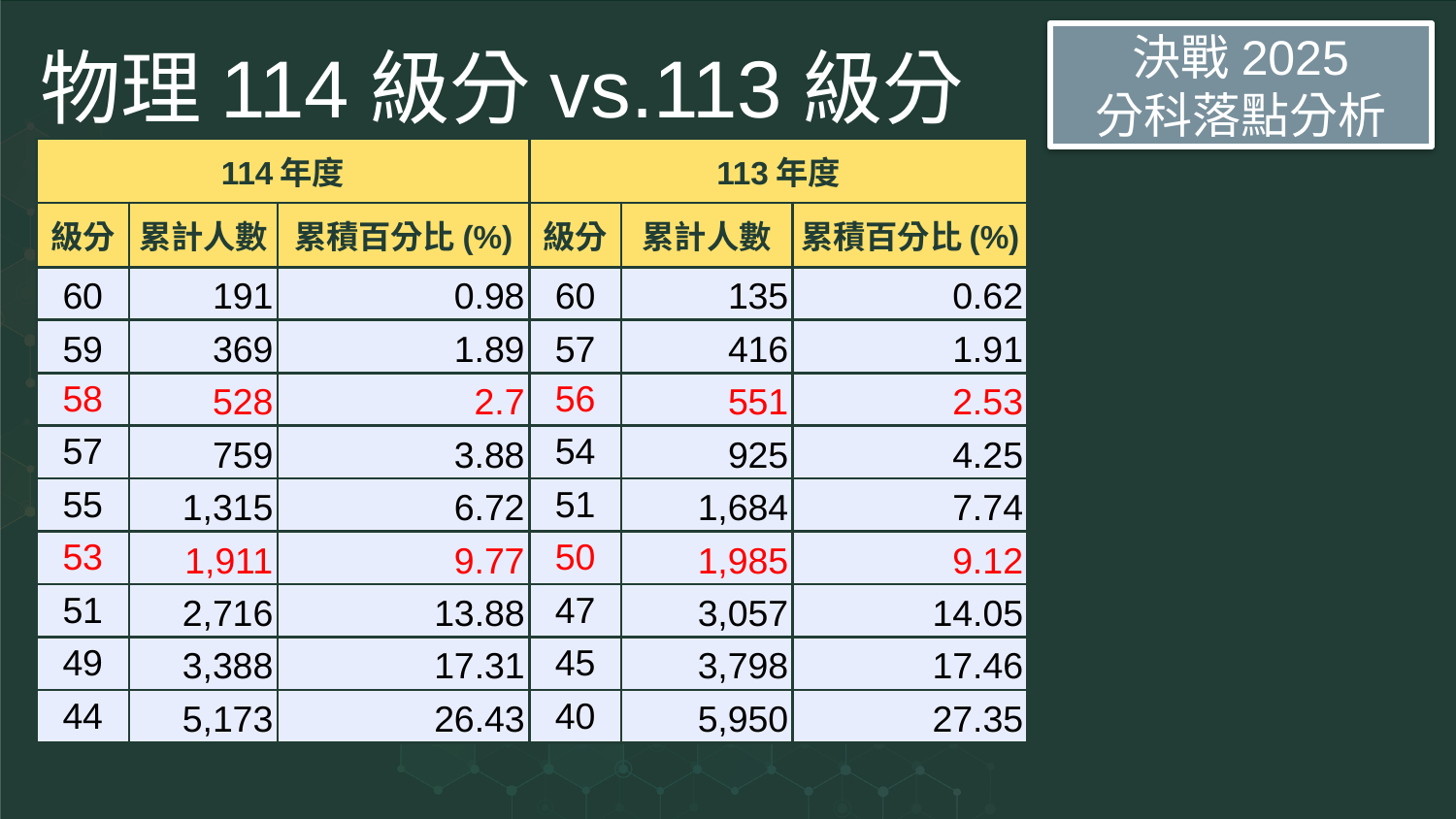

# 物理114級分vs.113級分
決戰2025
分科落點分析
| 114年度 |  |  | 113年度 |  |  |
| --- | --- | --- | --- | --- | --- |
| 級分 | 累計人數 | 累積百分比(%) | 級分 | 累計人數 | 累積百分比(%) |
| 60 | 191 | 0.98 | 60 | 135 | 0.62 |
| 59 | 369 | 1.89 | 57 | 416 | 1.91 |
| 58 | 528 | 2.7 | 56 | 551 | 2.53 |
| 57 | 759 | 3.88 | 54 | 925 | 4.25 |
| 55 | 1,315 | 6.72 | 51 | 1,684 | 7.74 |
| 53 | 1,911 | 9.77 | 50 | 1,985 | 9.12 |
| 51 | 2,716 | 13.88 | 47 | 3,057 | 14.05 |
| 49 | 3,388 | 17.31 | 45 | 3,798 | 17.46 |
| 44 | 5,173 | 26.43 | 40 | 5,950 | 27.35 |